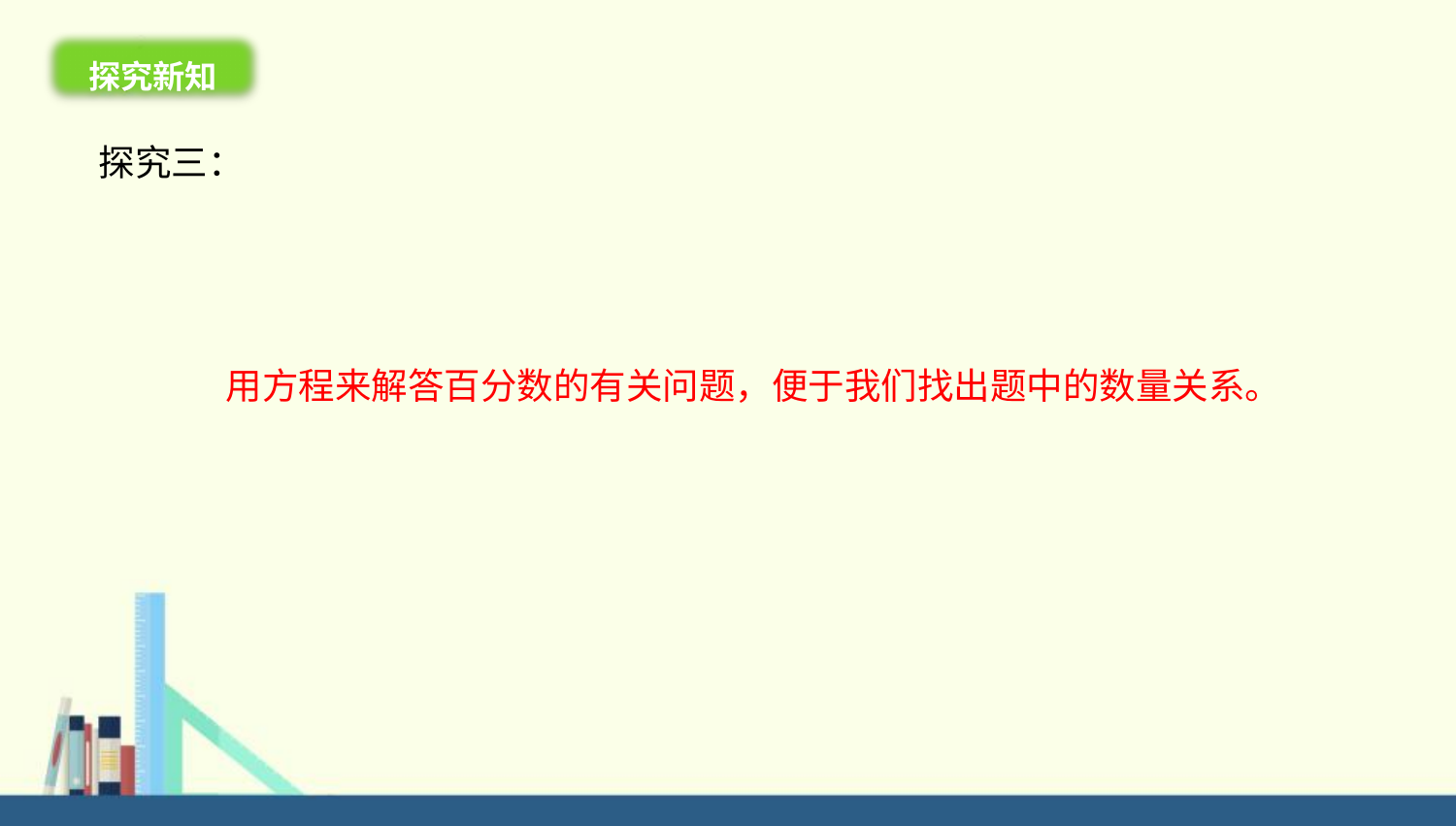

探究新知
探究三：
用方程来解答百分数的有关问题，便于我们找出题中的数量关系。